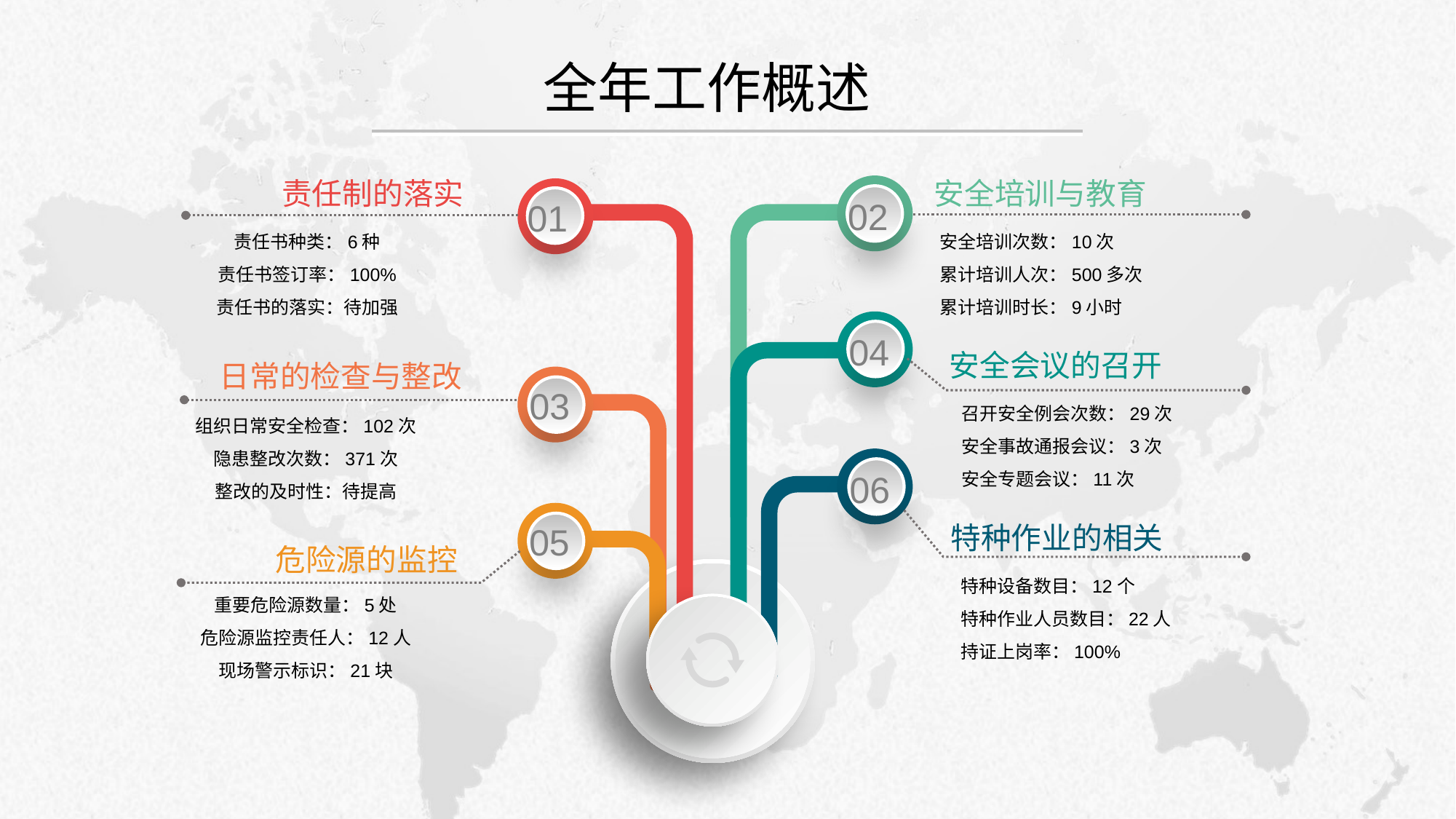

# 全年工作概述
安全培训与教育
安全培训次数：10次
累计培训人次：500多次
累计培训时长：9小时
责任制的落实
责任书种类：6种
责任书签订率：100%
责任书的落实：待加强

02

01

04
安全会议的召开
召开安全例会次数：29次
安全事故通报会议：3次
安全专题会议：11次
日常的检查与整改
组织日常安全检查：102次
隐患整改次数：371次
整改的及时性：待提高

03

06

05
特种作业的相关
特种设备数目：12个
特种作业人员数目：22人
持证上岗率：100%
危险源的监控
重要危险源数量：5处
危险源监控责任人：12人
现场警示标识：21块